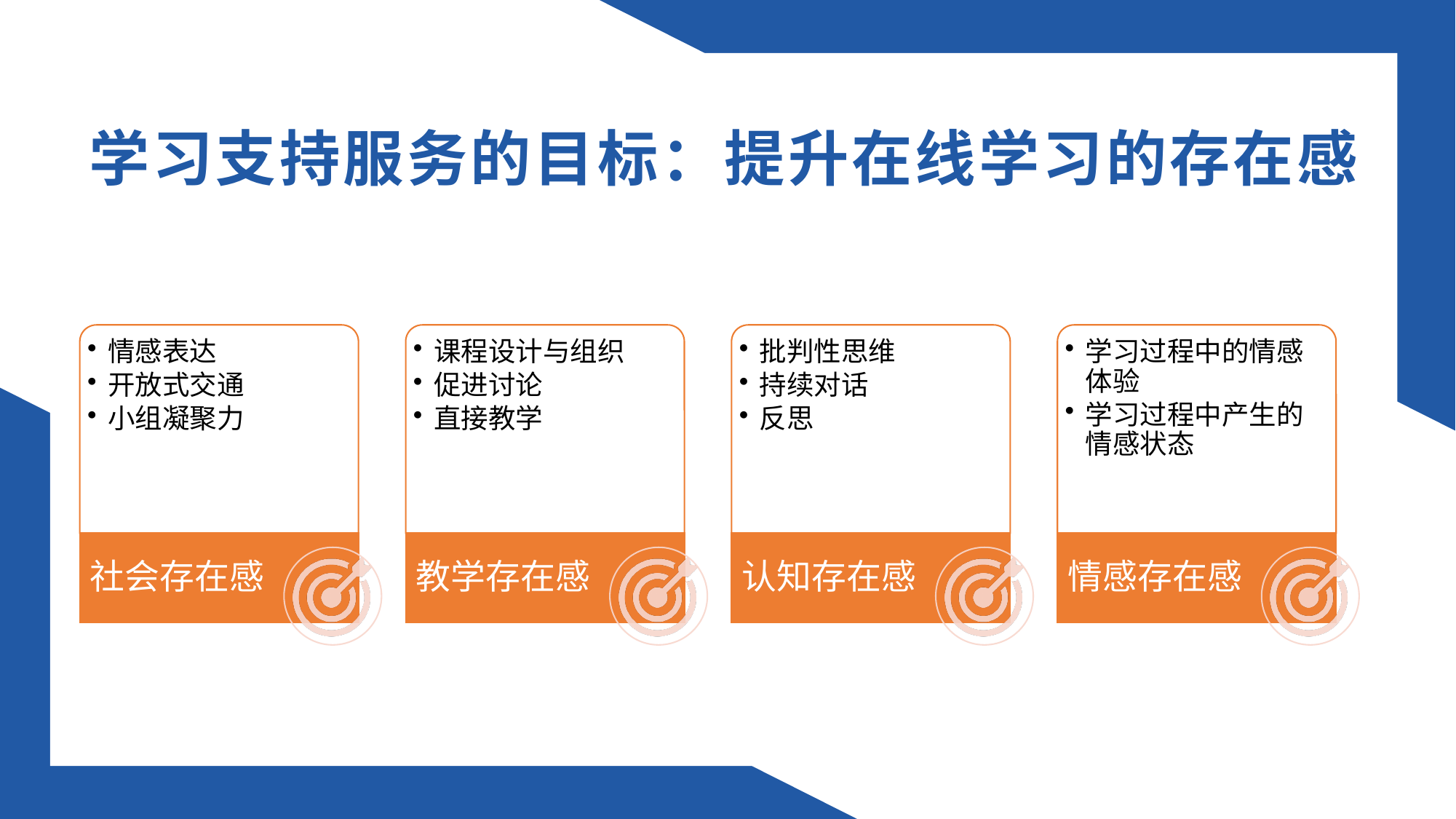

学习支持服务的目标：提升在线学习的存在感
情感表达
开放式交通
小组凝聚力
社会存在感
课程设计与组织
促进讨论
直接教学

教学存在感
批判性思维
持续对话
反思
认知存在感
学习过程中的情感体验
学习过程中产生的情感状态
情感存在感